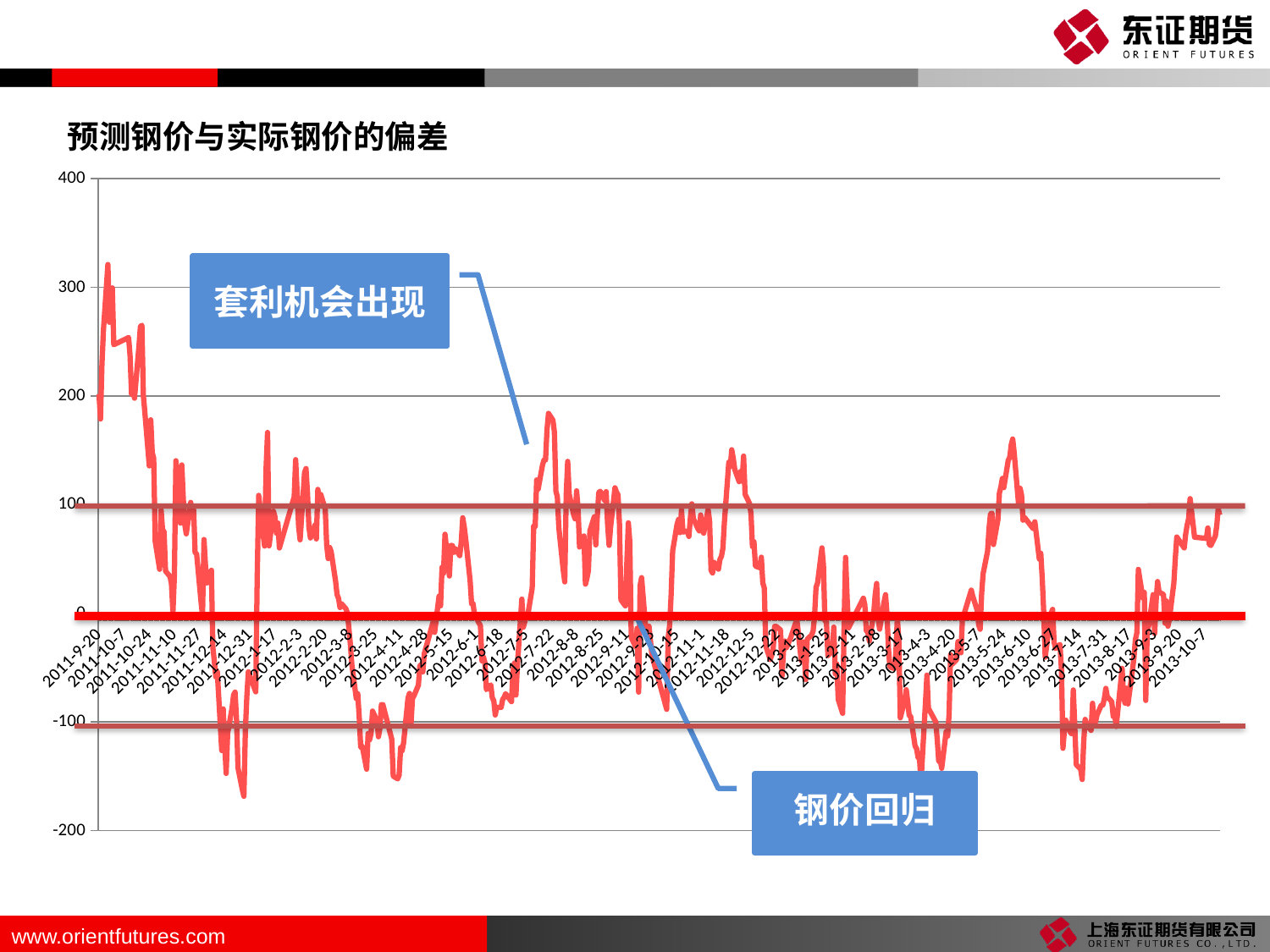

预测钢价与实际钢价的偏差

### Chart

| Category |  |
|---|---|
| 40806 | 201.69912732397188 |
| 40807 | 178.78758600874698 |
| 40808 | 229.0193558559904 |
| 40809 | 260.6952871429612 |
| 40812 | 320.97040466462386 |
| 40813 | 267.89297653822723 |
| 40814 | 276.98624713874506 |
| 40815 | 299.4631439223622 |
| 40816 | 247.2009498762336 |
| 40826 | 253.75952556720677 |
| 40827 | 237.4046343607606 |
| 40828 | 201.6727957517487 |
| 40829 | 205.9464052652802 |
| 40830 | 197.9989865319003 |
| 40833 | 245.52578385389643 |
| 40834 | 263.8459480798956 |
| 40835 | 265.11778661888275 |
| 40836 | 200.64024060616612 |
| 40837 | 185.02662187568603 |
| 40840 | 135.6751110232526 |
| 40841 | 178.05785237401324 |
| 40842 | 147.76976928529803 |
| 40843 | 142.83186716106593 |
| 40844 | 66.37138909094938 |
| 40847 | 40.52119162584768 |
| 40848 | 95.25883327920747 |
| 40849 | 76.33821331390027 |
| 40850 | 75.26504804550859 |
| 40851 | 38.842415108696514 |
| 40854 | 33.940611601557976 |
| 40855 | 27.401955142630868 |
| 40856 | 0.7531532777120447 |
| 40857 | 35.16331241437547 |
| 40858 | 140.43387329346297 |
| 40861 | 83.01753962832663 |
| 40862 | 136.59160407829495 |
| 40863 | 105.29300241084184 |
| 40864 | 82.07922708962178 |
| 40865 | 73.10969458961517 |
| 40868 | 102.02899418150719 |
| 40869 | 90.32562550509738 |
| 40870 | 95.14370847330429 |
| 40871 | 55.621135983162276 |
| 40872 | 55.055065663239475 |
| 40875 | 10.493113685668504 |
| 40876 | -1.968404844627912 |
| 40877 | 67.96798742167721 |
| 40878 | 44.44500167653132 |
| 40879 | 28.006411640546503 |
| 40882 | 39.62142128889354 |
| 40883 | -31.36417476383849 |
| 40884 | -44.164081387487386 |
| 40885 | -58.50223392402222 |
| 40886 | -53.74498398856667 |
| 40889 | -126.27895819306286 |
| 40890 | -87.91321089475696 |
| 40891 | -119.63549814419275 |
| 40892 | -147.3191440281662 |
| 40893 | -110.2018731253238 |
| 40896 | -86.94753215045603 |
| 40897 | -75.35817820519878 |
| 40898 | -72.48319154269029 |
| 40899 | -96.72540097523142 |
| 40900 | -142.24336265695274 |
| 40903 | -162.71783380661964 |
| 40904 | -168.35448027266648 |
| 40905 | -106.97045046533185 |
| 40906 | -76.47379646834179 |
| 40907 | -53.839264623497 |
| 40912 | -72.24485236744658 |
| 40913 | 33.12442134658977 |
| 40914 | 108.5665463931582 |
| 40917 | 72.37936458357308 |
| 40918 | 61.9127938660904 |
| 40919 | 133.67504739595734 |
| 40920 | 166.42223916421517 |
| 40921 | 62.073126577171024 |
| 40924 | 93.96596241342286 |
| 40925 | 88.77428227795372 |
| 40926 | 73.76763993640816 |
| 40927 | 83.10675178627025 |
| 40928 | 60.17337104204216 |
| 40938 | 107.2000645729413 |
| 40939 | 141.38173262553846 |
| 40940 | 111.0130416091306 |
| 40941 | 80.22222097770009 |
| 40942 | 67.6458885949005 |
| 40945 | 129.3326953659889 |
| 40946 | 133.21652969940715 |
| 40947 | 110.48889290201805 |
| 40948 | 79.08741899329561 |
| 40949 | 69.41838681779791 |
| 40952 | 81.22805265011812 |
| 40953 | 68.49478635517607 |
| 40954 | 114.02490762072557 |
| 40955 | 105.0205676360556 |
| 40956 | 109.32636146601726 |
| 40959 | 95.80035787754696 |
| 40960 | 62.60268350499973 |
| 40961 | 50.40082633194288 |
| 40962 | 60.61249773594682 |
| 40963 | 56.833874470352384 |
| 40966 | 29.481381183295525 |
| 40967 | 17.224900652718134 |
| 40968 | 13.7162206937046 |
| 40969 | 5.312261406977996 |
| 40970 | 8.902689594378899 |
| 40973 | 4.088364968572932 |
| 40974 | 0.3131529884922202 |
| 40975 | -13.808419607780706 |
| 40976 | -28.15008882640359 |
| 40977 | -47.1967248227902 |
| 40980 | -78.4232468614291 |
| 40981 | -73.95854328218047 |
| 40982 | -95.80252164203557 |
| 40983 | -123.2929283976473 |
| 40984 | -122.09860202776417 |
| 40987 | -143.45903237781204 |
| 40988 | -110.5199285639701 |
| 40989 | -116.36967913927583 |
| 40990 | -110.55521288419732 |
| 40991 | -89.9250863804582 |
| 40994 | -98.87654090191154 |
| 40995 | -113.54997598802947 |
| 40996 | -105.68693812318088 |
| 40997 | -84.00954752089456 |
| 40998 | -84.07469442825095 |
| 41004 | -115.76933168237701 |
| 41005 | -149.80738145798932 |
| 41008 | -152.29695387659558 |
| 41009 | -148.73486834352843 |
| 41010 | -123.46664397850327 |
| 41011 | -126.48253763700995 |
| 41012 | -119.17477616903852 |
| 41015 | -77.68349445630429 |
| 41016 | -73.65115069218427 |
| 41017 | -102.02318205423035 |
| 41018 | -78.31580456381471 |
| 41019 | -75.87747684829537 |
| 41022 | -66.08466365986078 |
| 41023 | -48.41291219472714 |
| 41024 | -46.95577151493944 |
| 41025 | -53.890425053981744 |
| 41026 | -37.08078904041031 |
| 41031 | -12.474420364775142 |
| 41032 | -7.8262450980391804 |
| 41033 | -17.443463839980723 |
| 41036 | 15.814866438523495 |
| 41037 | 6.920118485961211 |
| 41038 | 42.36539699737477 |
| 41039 | 36.81496201468872 |
| 41040 | 72.75845077376925 |
| 41043 | 34.383126939059366 |
| 41044 | 62.492205856638975 |
| 41045 | 62.31585963301768 |
| 41046 | 56.1676730956533 |
| 41047 | 59.66556002205107 |
| 41050 | 53.123308319134594 |
| 41051 | 65.51327239376769 |
| 41052 | 87.93102781003654 |
| 41053 | 79.87240786949496 |
| 41054 | 68.42742044857278 |
| 41057 | 30.293622438886814 |
| 41058 | 8.715589924381675 |
| 41059 | 8.80822639138296 |
| 41060 | -1.881220629609743 |
| 41061 | -3.859482268044758 |
| 41064 | -11.452849234060977 |
| 41065 | -43.738506781979595 |
| 41066 | -40.19292546298357 |
| 41067 | -45.52055624149307 |
| 41068 | -70.23680250600046 |
| 41071 | -65.88958283568809 |
| 41072 | -77.71550254802514 |
| 41073 | -80.38632469556569 |
| 41074 | -93.54227142824584 |
| 41075 | -86.49431185968115 |
| 41078 | -86.5826129960069 |
| 41079 | -79.27497950927682 |
| 41080 | -77.32884353950158 |
| 41081 | -73.93484673262265 |
| 41085 | -81.30231267707768 |
| 41086 | -53.39882062601464 |
| 41087 | -45.647995374433776 |
| 41088 | -75.20954335439683 |
| 41089 | -47.10835192142076 |
| 41092 | 13.130546825856982 |
| 41093 | -12.758441319448139 |
| 41094 | -7.4319621494792045 |
| 41095 | -2.8798217466974165 |
| 41096 | -1.5477642527584976 |
| 41099 | 23.207874773034746 |
| 41100 | 80.69589023008575 |
| 41101 | 79.52127485636083 |
| 41102 | 122.72018104211384 |
| 41103 | 114.25196101439951 |
| 41106 | 136.57222551753785 |
| 41107 | 141.11387024783562 |
| 41108 | 141.10351646654908 |
| 41109 | 168.8156181425802 |
| 41110 | 183.98741007312856 |
| 41113 | 177.7437778819758 |
| 41114 | 166.8434259984033 |
| 41115 | 112.34668814395127 |
| 41116 | 107.20132363731182 |
| 41117 | 78.68534949182822 |
| 41120 | 39.770413993051534 |
| 41121 | 28.919722572736646 |
| 41122 | 109.81041320962913 |
| 41123 | 139.76865158048804 |
| 41124 | 109.70733629707593 |
| 41127 | 90.97316562061496 |
| 41128 | 86.9794221763591 |
| 41129 | 112.72468076388759 |
| 41130 | 96.28670111644897 |
| 41131 | 61.02210069956982 |
| 41134 | 71.16091179983414 |
| 41135 | 26.902743060846205 |
| 41136 | 32.37636863512125 |
| 41137 | 39.43025894920811 |
| 41138 | 75.85097763769227 |
| 41141 | 88.87020404825898 |
| 41142 | 62.945111216859914 |
| 41143 | 89.35299253060339 |
| 41144 | 111.0988500980111 |
| 41145 | 112.28637722798112 |
| 41148 | 103.86392146454409 |
| 41149 | 111.98746099444588 |
| 41150 | 81.2606290217027 |
| 41151 | 62.55239620785051 |
| 41152 | 79.39215447505194 |
| 41155 | 115.49314868769852 |
| 41156 | 111.50661549359847 |
| 41157 | 109.04682713627335 |
| 41158 | 82.60752922418033 |
| 41159 | 12.405300513709335 |
| 41162 | 6.901409272614728 |
| 41163 | 46.71803229405941 |
| 41164 | 83.35992696963694 |
| 41165 | 65.89455105894422 |
| 41166 | -22.225085623652376 |
| 41169 | -30.897086736204983 |
| 41170 | -13.830128158796924 |
| 41171 | -72.52657132948707 |
| 41172 | 25.37559304982733 |
| 41173 | 32.86707409300652 |
| 41176 | -16.83807451471921 |
| 41177 | -16.37094674238415 |
| 41178 | -11.841619668799467 |
| 41179 | -24.968078535707264 |
| 41180 | -38.79909752698131 |
| 41190 | -88.31892304158782 |
| 41191 | -22.452257452158392 |
| 41192 | -10.871835019629543 |
| 41193 | 17.42775234725059 |
| 41194 | 57.37281781033835 |
| 41197 | 81.85694332873845 |
| 41198 | 86.43816112705099 |
| 41199 | 74.24366906344994 |
| 41200 | 95.22138298763639 |
| 41201 | 74.81130459452743 |
| 41204 | 75.60367556029723 |
| 41205 | 70.79210215691 |
| 41206 | 87.38647589719449 |
| 41207 | 100.77885344931747 |
| 41208 | 87.18853999676548 |
| 41211 | 78.1985622416787 |
| 41212 | 75.87956984997527 |
| 41213 | 90.54693540664175 |
| 41214 | 76.4080419744173 |
| 41215 | 73.82845626648123 |
| 41218 | 95.57219266785978 |
| 41219 | 84.8335394243577 |
| 41220 | 39.723581850935716 |
| 41221 | 37.13985761216463 |
| 41222 | 46.930469960378105 |
| 41225 | 40.62827058540188 |
| 41226 | 49.646489589521025 |
| 41227 | 52.30478448032409 |
| 41228 | 59.78544050447135 |
| 41229 | 83.99232573770223 |
| 41232 | 139.01392850502089 |
| 41233 | 135.13245338158913 |
| 41234 | 150.5206596289854 |
| 41235 | 142.69708307726523 |
| 41236 | 132.49285461879754 |
| 41239 | 121.17379860697429 |
| 41240 | 130.6221164282124 |
| 41241 | 121.6672826080976 |
| 41242 | 144.75204390932822 |
| 41243 | 109.60023780900428 |
| 41246 | 101.22780492505944 |
| 41247 | 91.79594905888325 |
| 41248 | 61.50169391305917 |
| 41249 | 65.9316727443993 |
| 41250 | 43.49259689206838 |
| 41253 | 41.977015988058156 |
| 41254 | 51.6347986416381 |
| 41255 | 27.984265092008627 |
| 41256 | 23.264519006124374 |
| 41257 | -30.072365039073702 |
| 41260 | -42.476936127393856 |
| 41261 | -38.520173986267764 |
| 41262 | -32.944143479869126 |
| 41263 | -11.956089193825392 |
| 41264 | -11.98180372366005 |
| 41267 | -15.300856113074587 |
| 41268 | -57.61988202149041 |
| 41269 | -34.997063645619164 |
| 41270 | -25.46004758530671 |
| 41271 | -31.64480867868633 |
| 41274 | -21.91183949646529 |
| 41278 | -5.3310216484997 |
| 41281 | -43.50407761198767 |
| 41282 | -26.184170526605612 |
| 41283 | -37.06323511513301 |
| 41284 | -61.01675498441182 |
| 41285 | -23.84261162991652 |
| 41288 | -19.96977299623859 |
| 41289 | -16.426201286361902 |
| 41290 | -2.6667730391727673 |
| 41291 | 24.07094113819585 |
| 41292 | 27.873845775066002 |
| 41295 | 60.25402737987588 |
| 41296 | 44.51384697157391 |
| 41297 | -7.090555162012606 |
| 41298 | -6.2148931383553645 |
| 41299 | -38.89260153334271 |
| 41302 | -34.13455661516218 |
| 41303 | -12.70143367048422 |
| 41304 | -55.616135946149825 |
| 41305 | -46.55889624607744 |
| 41306 | -79.25532217072714 |
| 41309 | -92.0099702428306 |
| 41310 | -7.065166821354069 |
| 41311 | 51.511428752870415 |
| 41312 | 14.42038739372947 |
| 41313 | -13.345619839242318 |
| 41323 | 13.87226682459368 |
| 41324 | 7.764034746760444 |
| 41325 | -16.011073638490416 |
| 41326 | -17.066677298016657 |
| 41327 | -25.479536534570798 |
| 41330 | -0.6146358940286518 |
| 41331 | 17.037084616972606 |
| 41332 | 27.51120734352844 |
| 41333 | -4.916506274441872 |
| 41334 | -14.543686829749277 |
| 41337 | 10.401356869612755 |
| 41338 | 17.14276871281936 |
| 41339 | -0.8515021646894638 |
| 41340 | -33.15678912735166 |
| 41341 | -49.43920622589758 |
| 41344 | -50.77240994095928 |
| 41345 | -35.808273038886455 |
| 41346 | -3.885101508235948 |
| 41347 | -25.57634162168779 |
| 41348 | -96.2229877823329 |
| 41351 | -79.64703209836262 |
| 41352 | -70.33305248985471 |
| 41353 | -81.23373334822736 |
| 41354 | -93.9703657732639 |
| 41355 | -94.8613002905513 |
| 41358 | -122.119191614579 |
| 41359 | -124.43505502606604 |
| 41360 | -132.56094328121935 |
| 41361 | -134.18506232322716 |
| 41362 | -155.24425250314744 |
| 41365 | -82.65889930195863 |
| 41366 | -56.86093811919045 |
| 41367 | -87.33069245739807 |
| 41372 | -99.9723160014214 |
| 41373 | -116.73666085707782 |
| 41374 | -136.31569835322307 |
| 41375 | -134.72209287600663 |
| 41376 | -142.56627931946468 |
| 41379 | -108.75335043526911 |
| 41380 | -112.97357897259826 |
| 41381 | -92.71478666624625 |
| 41382 | -38.03985960301452 |
| 41383 | -46.91625005451351 |
| 41386 | -42.663266032165666 |
| 41387 | -25.994570802249655 |
| 41388 | -33.7962025480183 |
| 41389 | -36.29048191732363 |
| 41390 | -5.717726831937398 |
| 41396 | 21.36820609853021 |
| 41397 | 15.872186235686058 |
| 41400 | 2.7691868014999272 |
| 41401 | -10.773024328412703 |
| 41402 | -14.670210611812763 |
| 41403 | 18.170886466744378 |
| 41404 | 36.36849118256123 |
| 41407 | 56.97974312677343 |
| 41408 | 78.06870208992314 |
| 41409 | 91.44061573810814 |
| 41410 | 92.22280979903144 |
| 41411 | 63.30849999127258 |
| 41414 | 86.08726586143894 |
| 41415 | 110.57312807773633 |
| 41416 | 116.09324028102446 |
| 41417 | 124.16245135844201 |
| 41418 | 115.6320887013253 |
| 41421 | 140.86878539602367 |
| 41422 | 143.49926767139095 |
| 41423 | 154.79841422269237 |
| 41424 | 160.41962585325837 |
| 41425 | 148.1904998699265 |
| 41428 | 100.05515986751561 |
| 41429 | 115.0705007825045 |
| 41430 | 108.75837827210671 |
| 41431 | 85.743349981969 |
| 41432 | 88.24047429139091 |
| 41438 | 77.72374999997146 |
| 41439 | 84.27796911468431 |
| 41442 | 49.97884167288248 |
| 41443 | 55.15873470819588 |
| 41444 | 31.96477812087096 |
| 41445 | 0.4746605355430802 |
| 41446 | -40.360924664994855 |
| 41449 | -8.447104509694327 |
| 41450 | 0.0560168485453687 |
| 41451 | 3.6260410149534437 |
| 41452 | -26.53240518983239 |
| 41453 | -32.380794900013825 |
| 41456 | -28.61481745585843 |
| 41457 | -52.562948253850664 |
| 41458 | -124.17615809383506 |
| 41459 | -106.955543622601 |
| 41460 | -98.38791397772457 |
| 41463 | -109.50069488833651 |
| 41464 | -111.04714656510805 |
| 41465 | -70.4975711382126 |
| 41466 | -104.09556696921027 |
| 41467 | -139.1625270605291 |
| 41470 | -143.5004130030061 |
| 41471 | -152.86412585733888 |
| 41472 | -119.18291223000597 |
| 41473 | -97.64112538791596 |
| 41474 | -101.62345125604224 |
| 41477 | -107.69598052093897 |
| 41478 | -82.78504927472568 |
| 41479 | -100.74051390362456 |
| 41480 | -100.27615748402786 |
| 41481 | -93.68525163722097 |
| 41484 | -84.28724750738729 |
| 41485 | -84.32661130891165 |
| 41486 | -78.52328316673811 |
| 41487 | -69.02391396893245 |
| 41488 | -76.74341705825009 |
| 41491 | -81.28317787982724 |
| 41492 | -94.91991796612092 |
| 41493 | -92.79480517321099 |
| 41494 | -104.08149306437372 |
| 41495 | -91.11897156235409 |
| 41498 | -50.644271611199656 |
| 41499 | -76.95150787859757 |
| 41500 | -82.66307014169524 |
| 41501 | -68.96733705772658 |
| 41502 | -83.39728671838748 |
| 41505 | -52.35904083242849 |
| 41506 | -40.934118799018506 |
| 41507 | -24.16791716658645 |
| 41508 | -17.82125105134719 |
| 41509 | 40.40860106605851 |
| 41512 | 14.034451969609108 |
| 41513 | 19.27341974008823 |
| 41514 | -80.1509076656007 |
| 41515 | -15.525509501854685 |
| 41516 | -11.29814414010798 |
| 41519 | 17.21673010934819 |
| 41520 | -18.583987457622243 |
| 41521 | 11.188365798475388 |
| 41522 | 29.23463587210881 |
| 41523 | 19.6273148704272 |
| 41526 | 17.331252867712465 |
| 41527 | -9.077971246153538 |
| 41528 | 11.372180298904823 |
| 41529 | -11.808106217999011 |
| 41530 | -5.113160745243476 |
| 41533 | 27.78059614351605 |
| 41534 | 51.11245058330678 |
| 41535 | 70.24038778188242 |
| 41540 | 60.195107052102685 |
| 41541 | 72.98556001293309 |
| 41542 | 81.19629469414531 |
| 41543 | 87.2901592117596 |
| 41544 | 105.56994059987392 |
| 41547 | 70.12015001134114 |
| 41555 | 68.9632824751775 |
| 41556 | 78.555569660733 |
| 41557 | 63.47989066076843 |
| 41558 | 62.390697823514984 |
| 41561 | 70.90178781925624 |
| 41562 | 80.56279131585325 |
| 41563 | 96.36634403233529 |
| 41564 | 90.49480293813394 |
套利机会出现